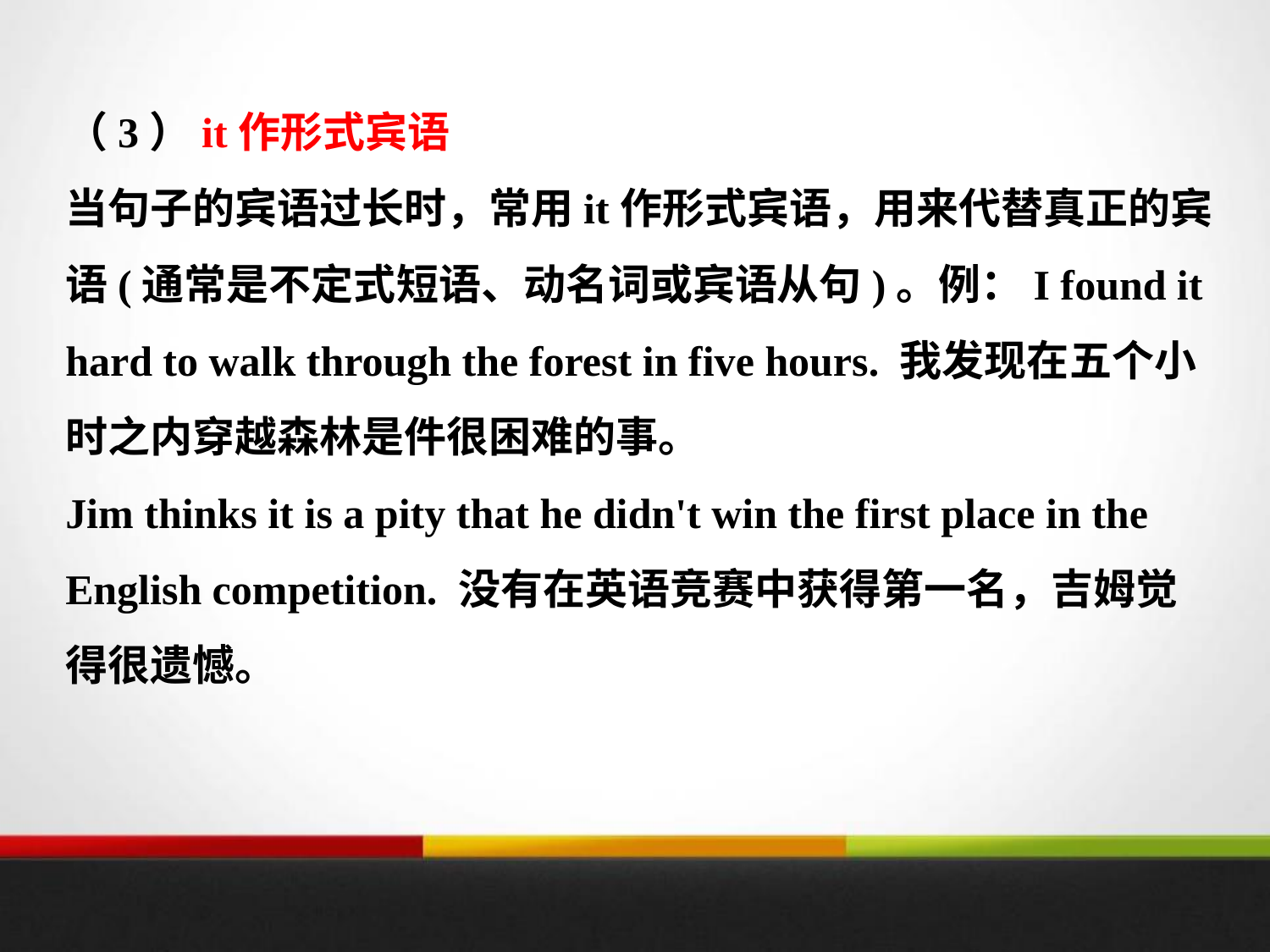

（3）it作形式宾语
当句子的宾语过长时，常用it作形式宾语，用来代替真正的宾语(通常是不定式短语、动名词或宾语从句)。例：I found it hard to walk through the forest in five hours. 我发现在五个小时之内穿越森林是件很困难的事。
Jim thinks it is a pity that he didn't win the first place in the English competition. 没有在英语竞赛中获得第一名，吉姆觉得很遗憾。